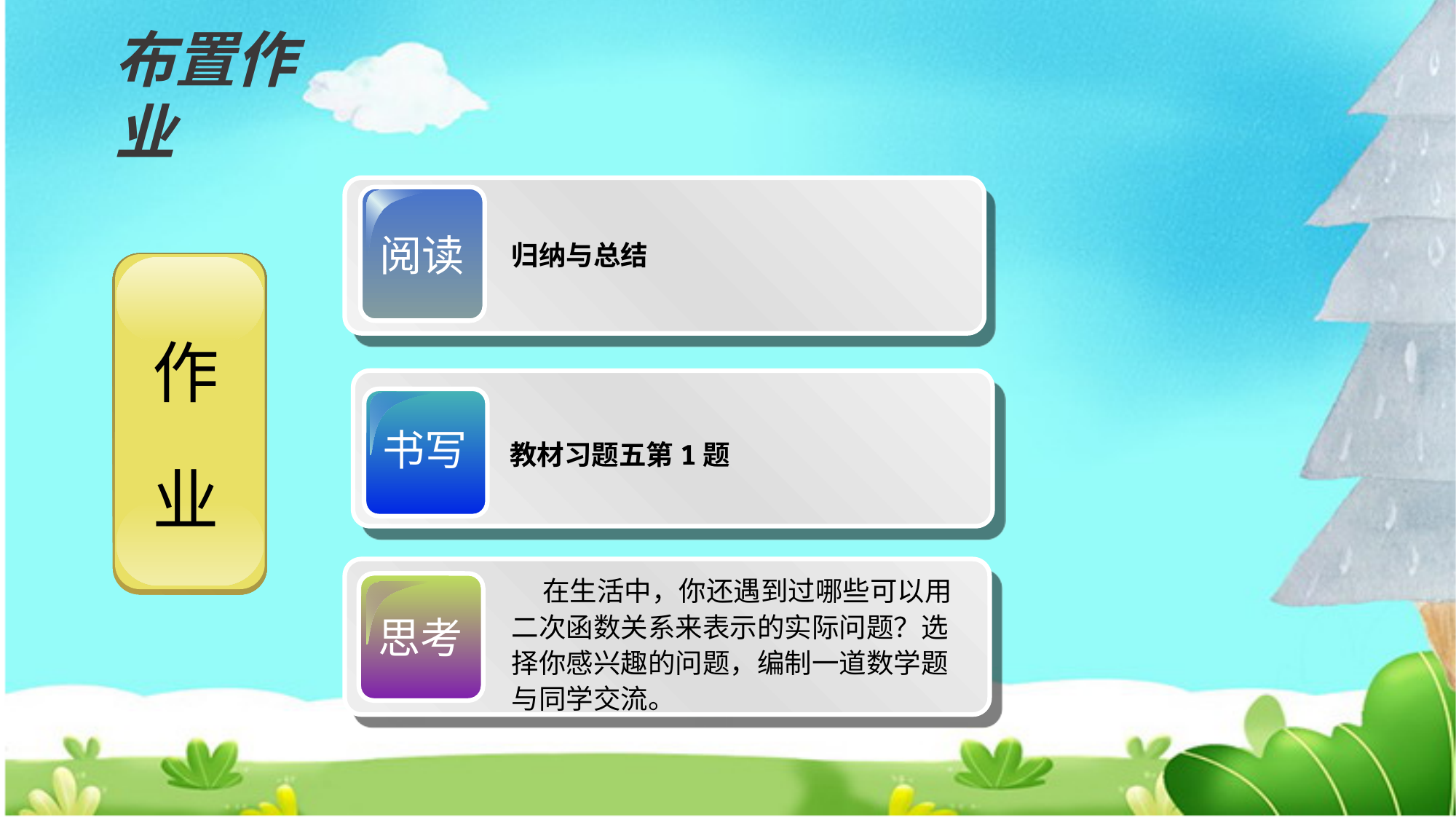

布置作业

阅读
归纳与总结

书写
教材习题五第1题

    在生活中，你还遇到过哪些可以用二次函数关系来表示的实际问题？选择你感兴趣的问题，编制一道数学题与同学交流。

思考

作
业